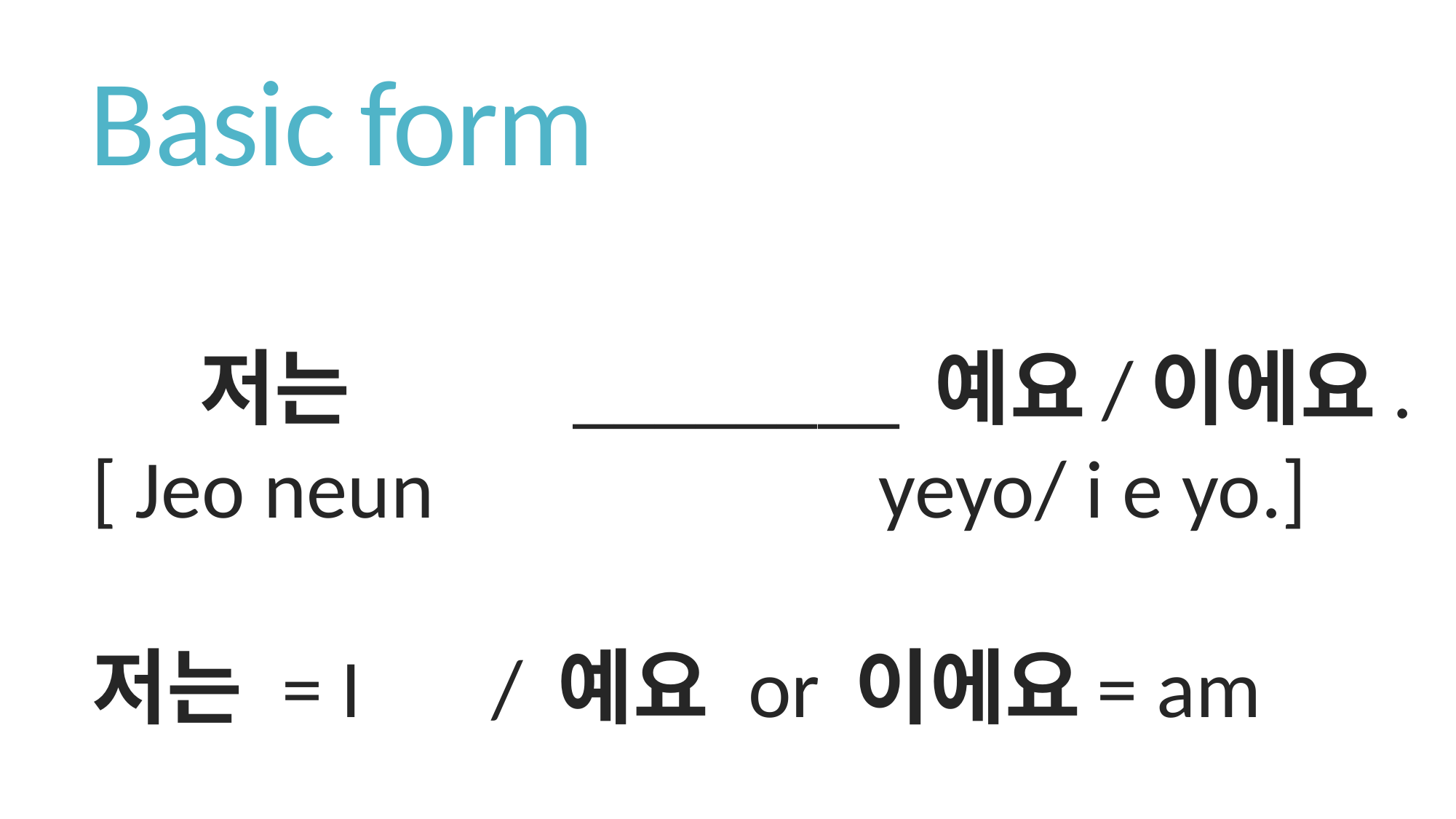

# Basic form

    저는         ________ 예요/이에요.
[ Jeo neun                        yeyo/ i e yo.]

저는 = I       / 예요 or 이에요= am